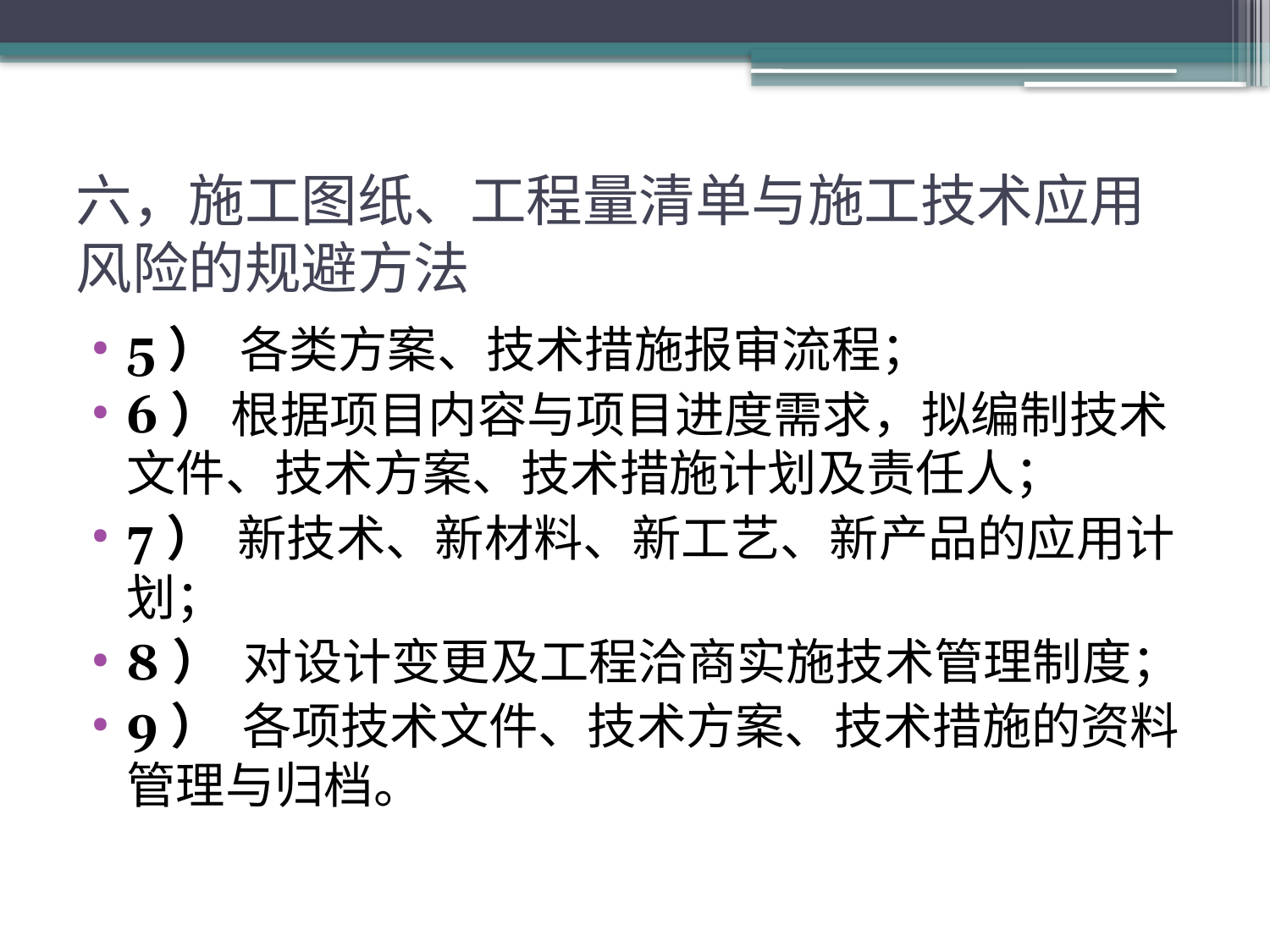

# 六，施工图纸、工程量清单与施工技术应用风险的规避方法
5）  各类方案、技术措施报审流程；
6） 根据项目内容与项目进度需求，拟编制技术文件、技术方案、技术措施计划及责任人；
7）  新技术、新材料、新工艺、新产品的应用计划；
8）  对设计变更及工程洽商实施技术管理制度；
9）  各项技术文件、技术方案、技术措施的资料管理与归档。